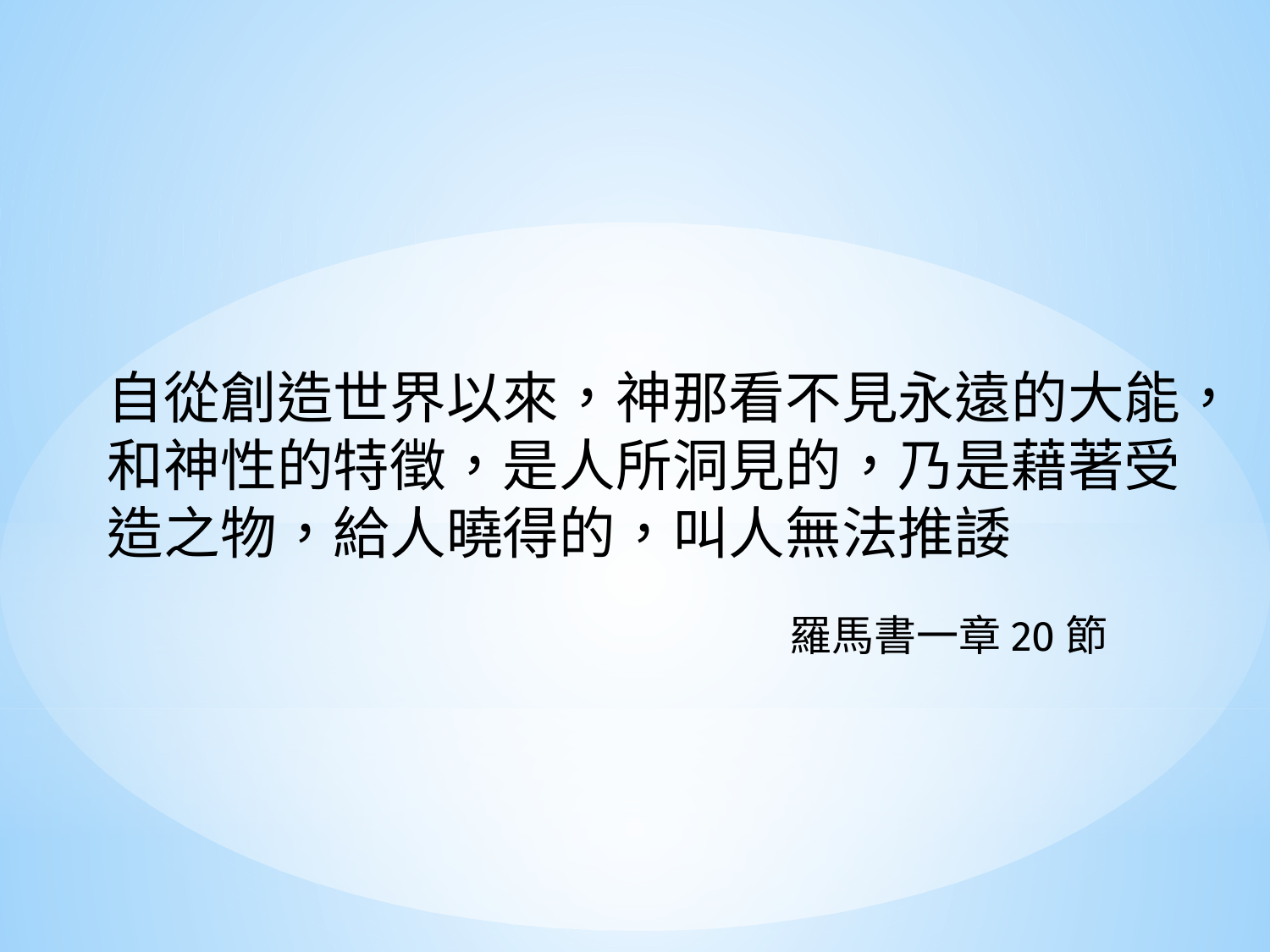

自從創造世界以來，神那看不見永遠的大能，和神性的特徵，是人所洞見的，乃是藉著受造之物，給人曉得的，叫人無法推諉
羅馬書一章20節